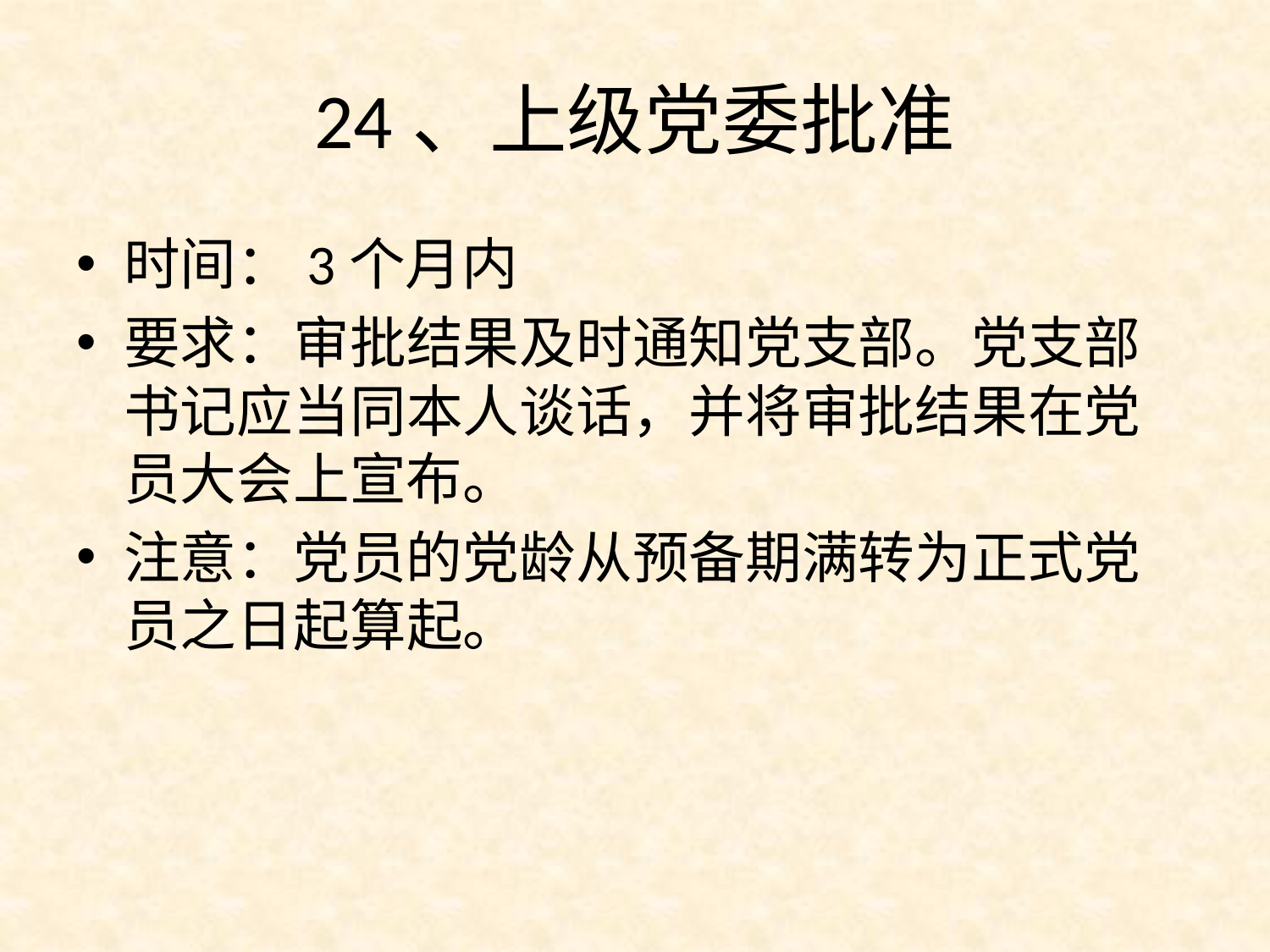

# 24、上级党委批准
时间：3个月内
要求：审批结果及时通知党支部。党支部书记应当同本人谈话，并将审批结果在党员大会上宣布。
注意：党员的党龄从预备期满转为正式党员之日起算起。